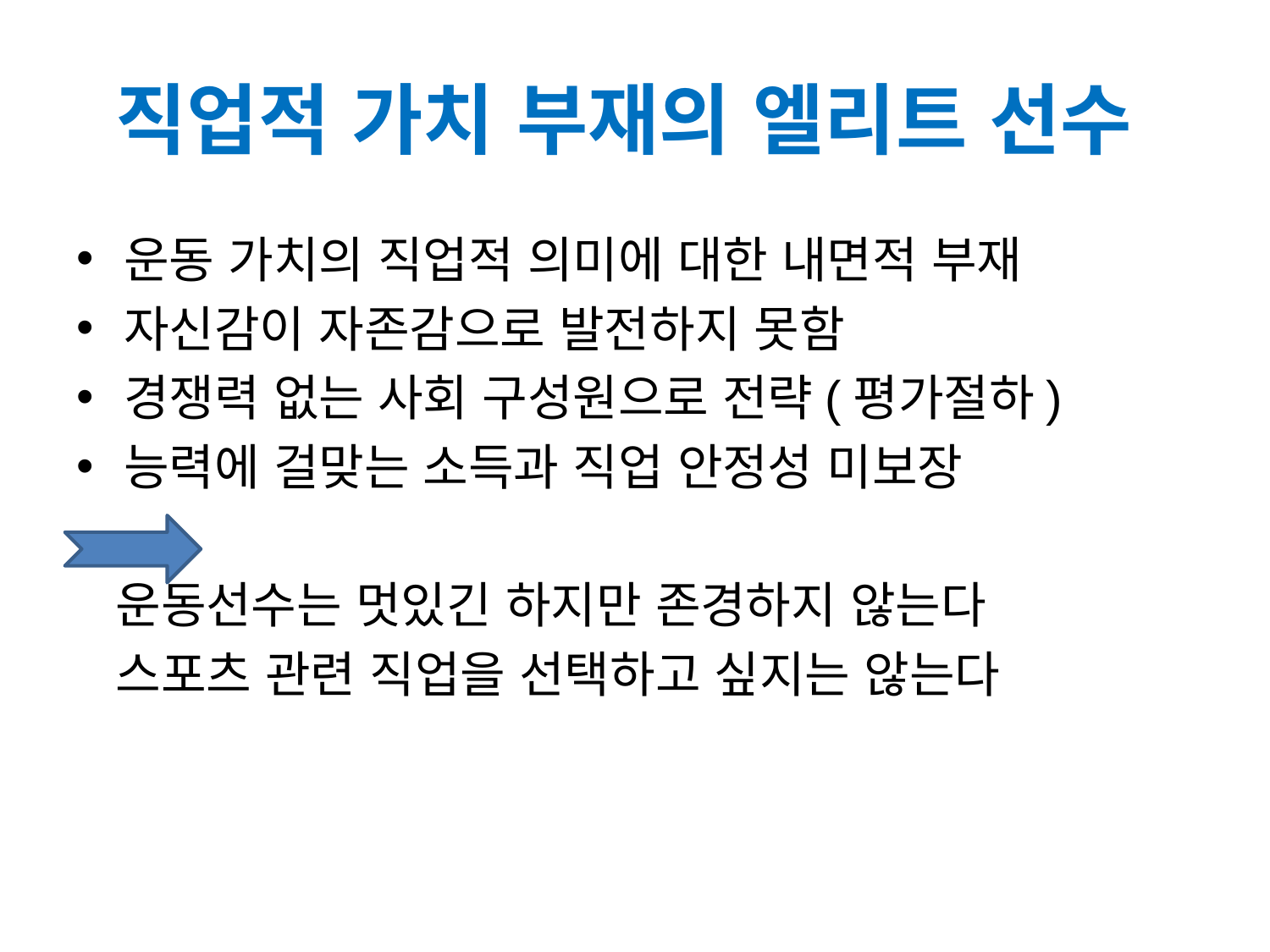

# 직업적 가치 부재의 엘리트 선수
운동 가치의 직업적 의미에 대한 내면적 부재
자신감이 자존감으로 발전하지 못함
경쟁력 없는 사회 구성원으로 전략(평가절하)
능력에 걸맞는 소득과 직업 안정성 미보장

  운동선수는 멋있긴 하지만 존경하지 않는다
  스포츠 관련 직업을 선택하고 싶지는 않는다